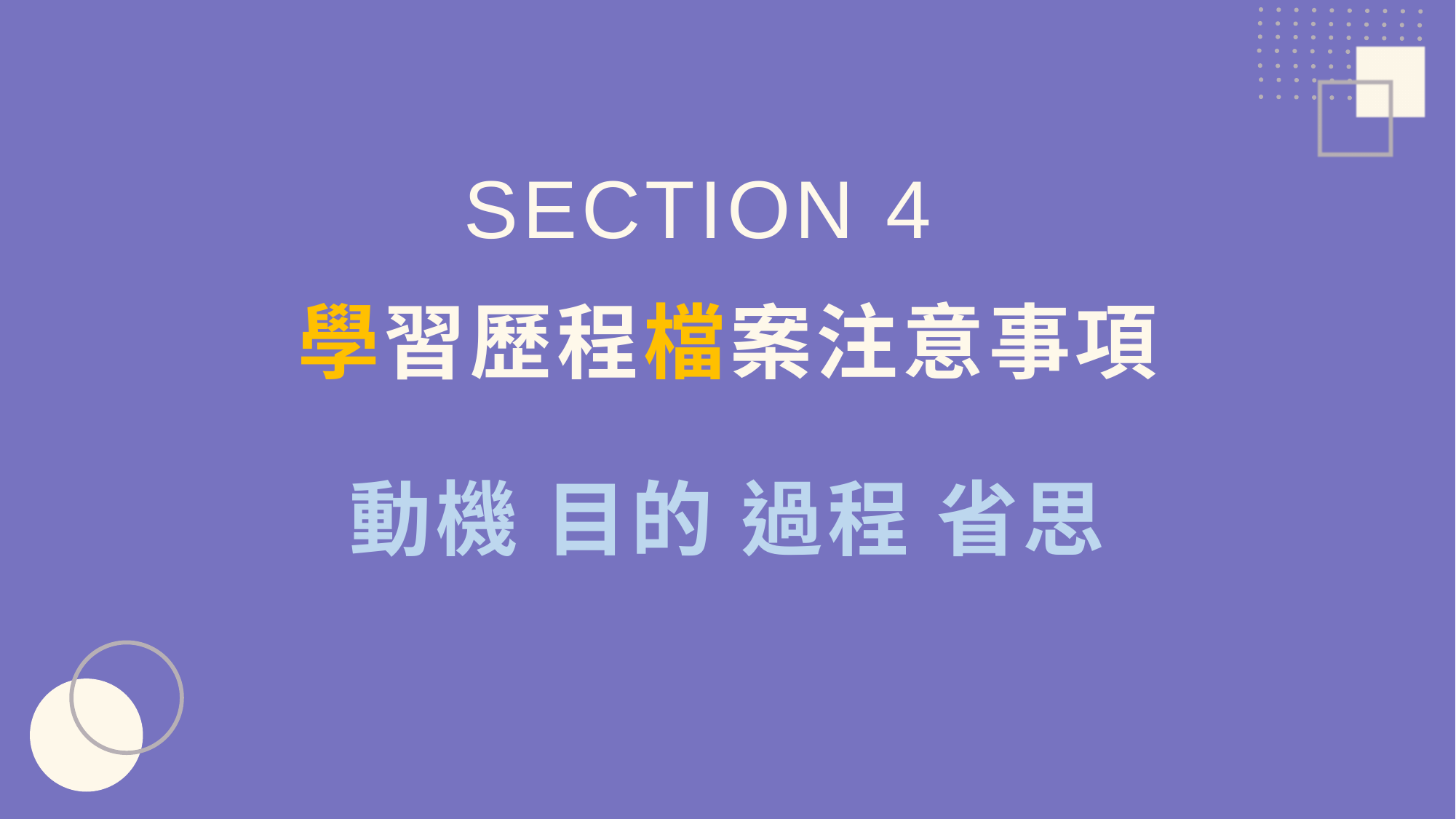

SECTION 4
學習歷程檔案注意事項
動機 目的 過程 省思